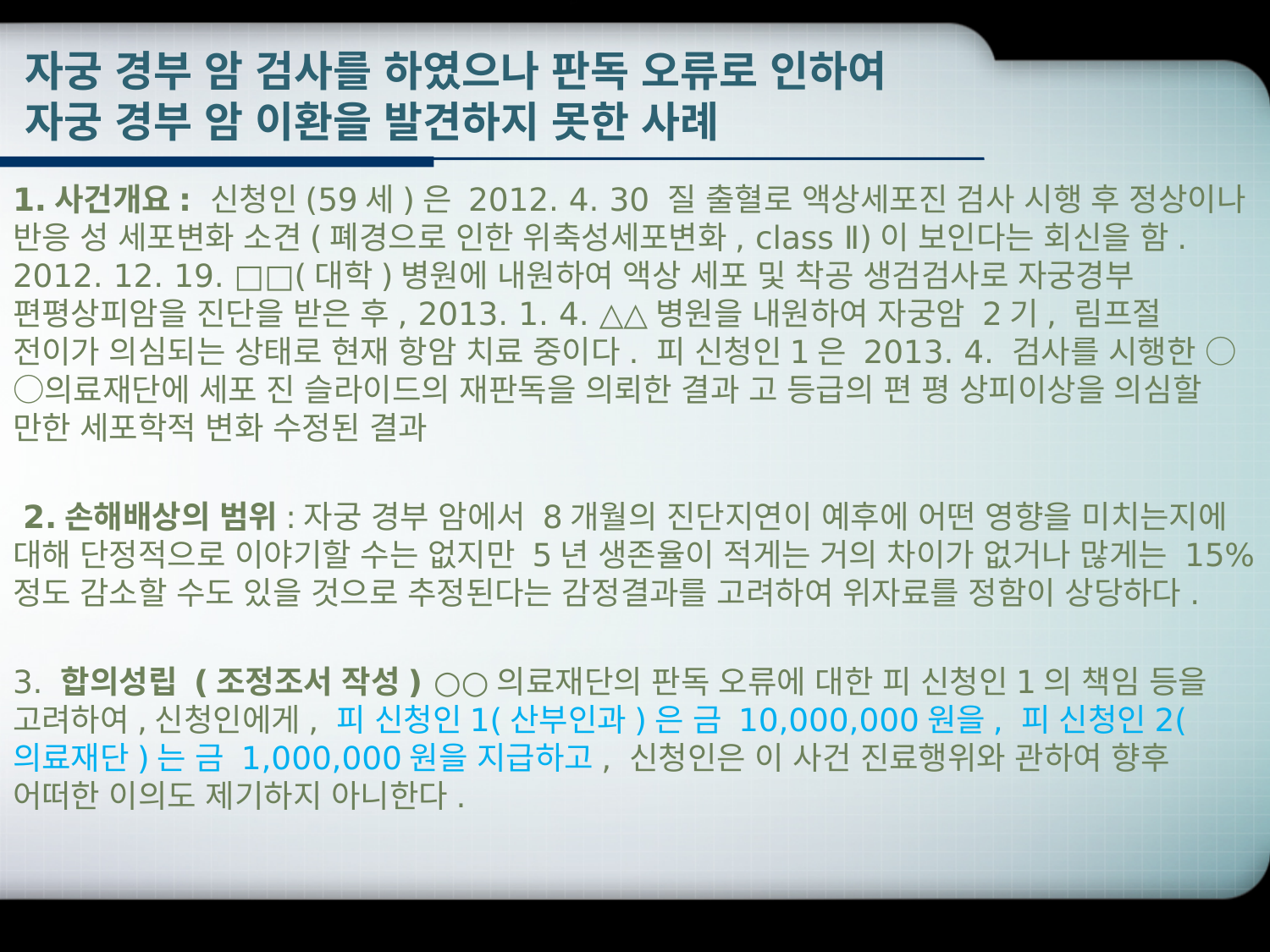

# 자궁 경부 암 검사를 하였으나 판독 오류로 인하여 자궁 경부 암 이환을 발견하지 못한 사례
1.사건개요: 신청인(59세)은 2012. 4. 30 질 출혈로 액상세포진 검사 시행 후 정상이나 반응 성 세포변화 소견(폐경으로 인한 위축성세포변화, class Ⅱ)이 보인다는 회신을 함. 2012. 12. 19. □□(대학)병원에 내원하여 액상 세포 및 착공 생검검사로 자궁경부 편평상피암을 진단을 받은 후, 2013. 1. 4. △△병원을 내원하여 자궁암 2기, 림프절 전이가 의심되는 상태로 현재 항암 치료 중이다. 피 신청인1은 2013. 4. 검사를 시행한 ○○의료재단에 세포 진 슬라이드의 재판독을 의뢰한 결과 고 등급의 편 평 상피이상을 의심할 만한 세포학적 변화 수정된 결과

 2.손해배상의 범위:자궁 경부 암에서 8개월의 진단지연이 예후에 어떤 영향을 미치는지에 대해 단정적으로 이야기할 수는 없지만 5년 생존율이 적게는 거의 차이가 없거나 많게는 15%정도 감소할 수도 있을 것으로 추정된다는 감정결과를 고려하여 위자료를 정함이 상당하다.

3. 합의성립 (조정조서 작성) ○○의료재단의 판독 오류에 대한 피 신청인1의 책임 등을 고려하여,신청인에게, 피 신청인1(산부인과)은 금 10,000,000원을, 피 신청인2(의료재단)는 금 1,000,000원을 지급하고, 신청인은 이 사건 진료행위와 관하여 향후 어떠한 이의도 제기하지 아니한다.